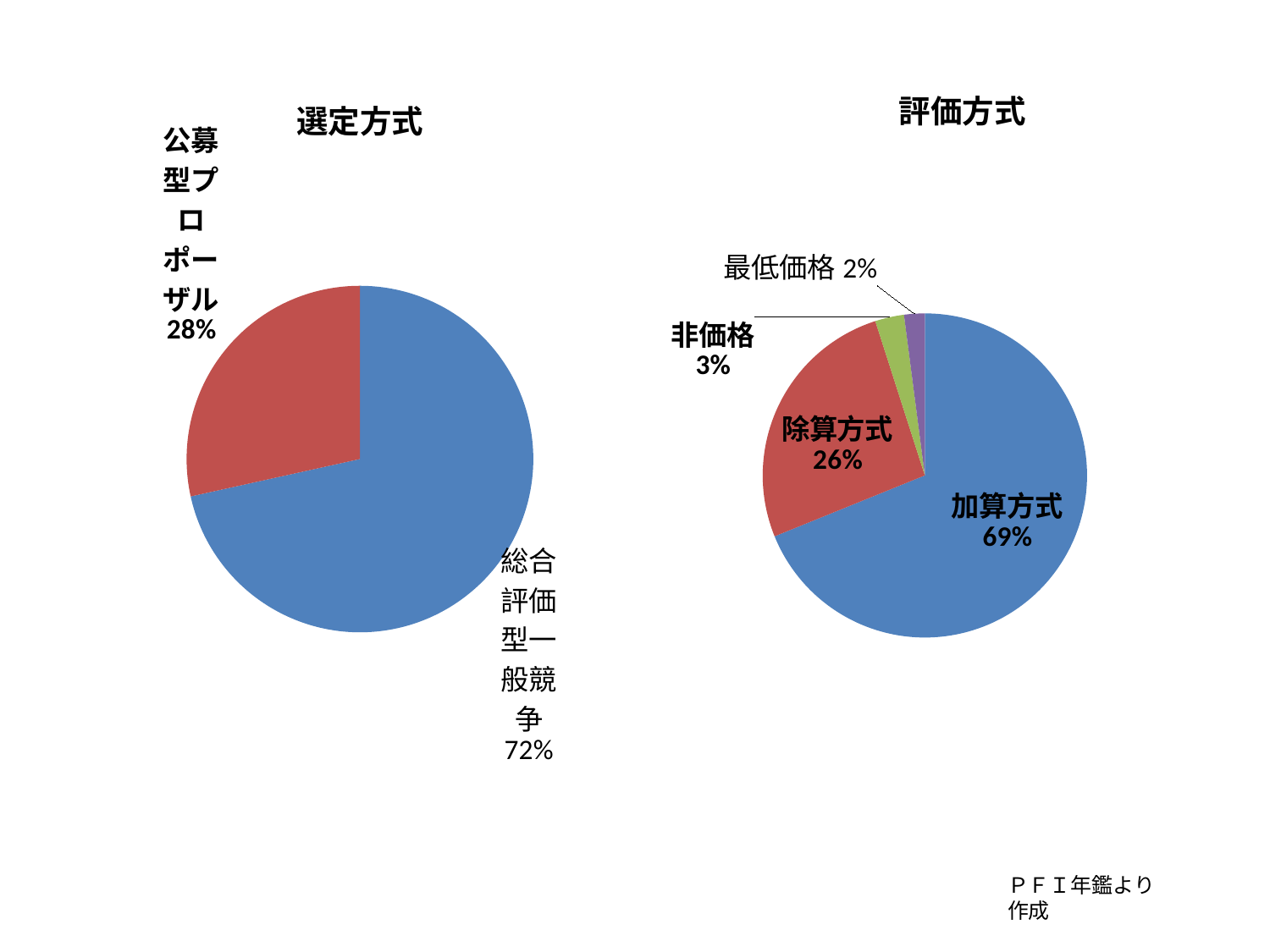

### Chart: 選定方式

| Category |  |
|---|---|
| 総合評価型一般競争 | 387.0 |
| 公募型プロポーザル | 154.0 |

### Chart: 評価方式

| Category |  |
|---|---|
| 加算方式 | 334.0 |
| 除算方式 | 127.0 |
| 非価格 | 14.0 |
| 最低価格 | 10.0 |
ＰＦＩ年鑑より作成